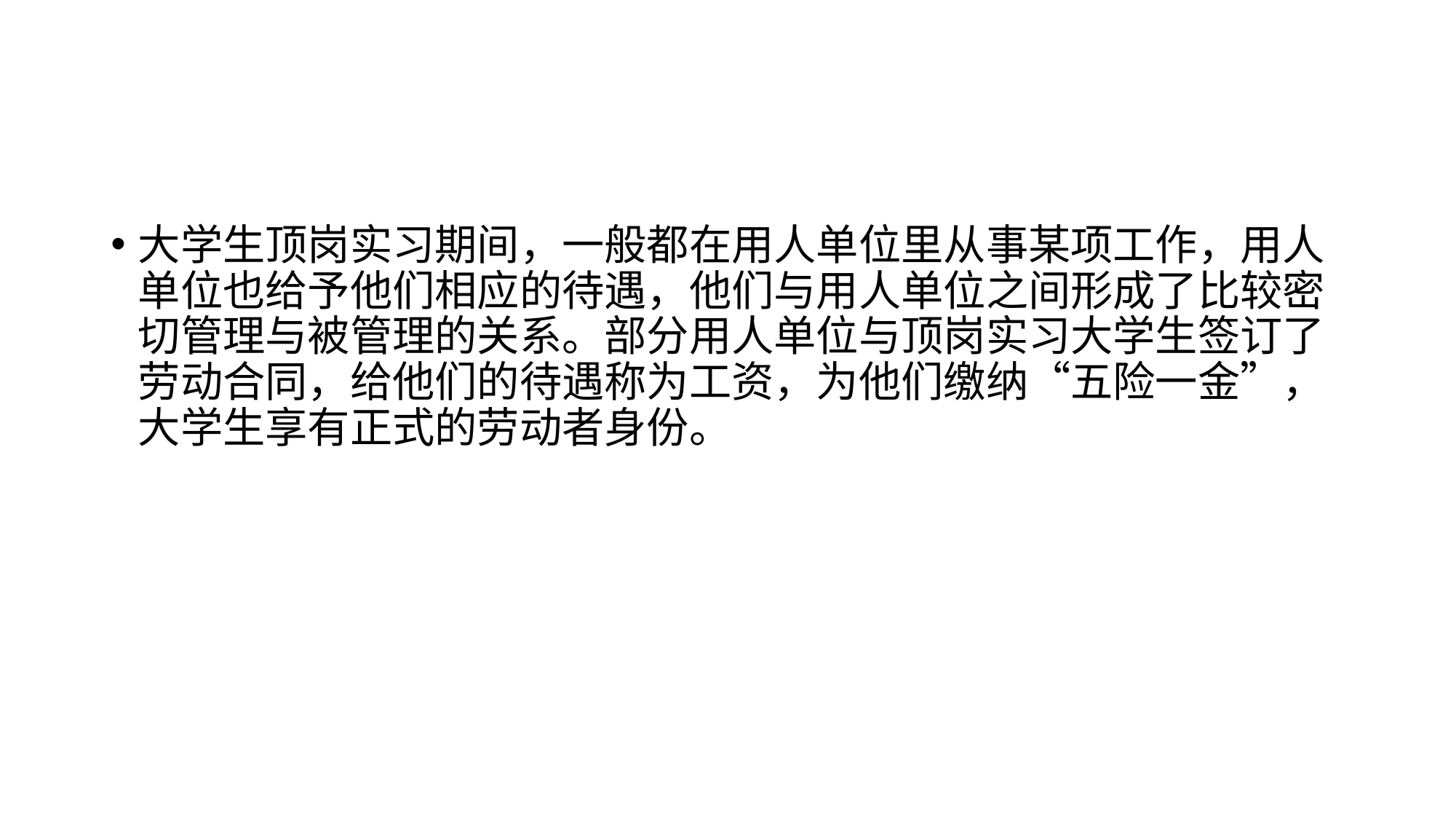

#
大学生顶岗实习期间，一般都在用人单位里从事某项工作，用人单位也给予他们相应的待遇，他们与用人单位之间形成了比较密切管理与被管理的关系。部分用人单位与顶岗实习大学生签订了劳动合同，给他们的待遇称为工资，为他们缴纳“五险一金”，大学生享有正式的劳动者身份。